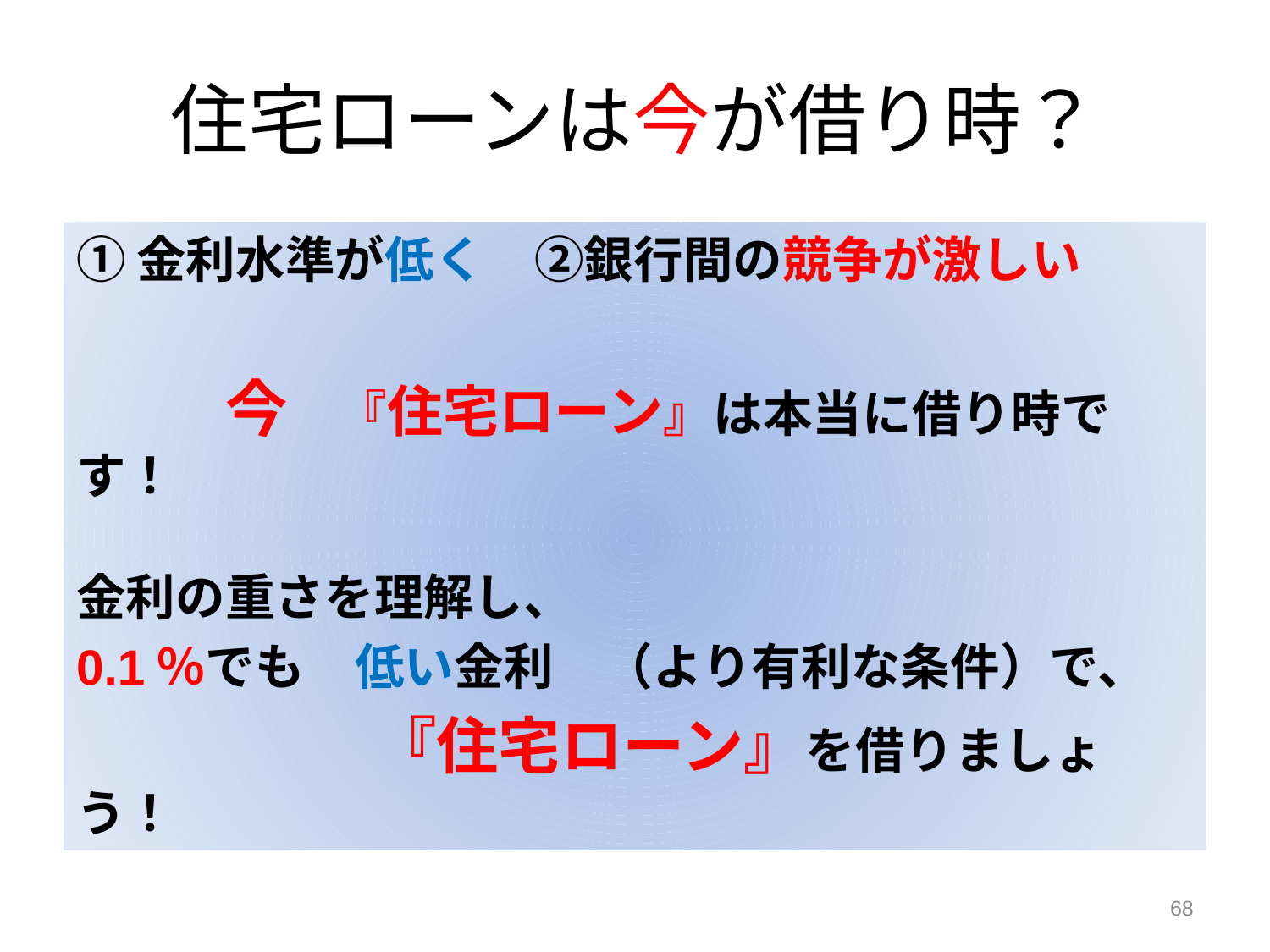

# 住宅ローンは今が借り時？
①金利水準が低く　②銀行間の競争が激しい

　　　今　『住宅ローン』は本当に借り時です！

金利の重さを理解し、
0.1％でも　低い金利　（より有利な条件）で、
　　　　　　『住宅ローン』を借りましょう！
68